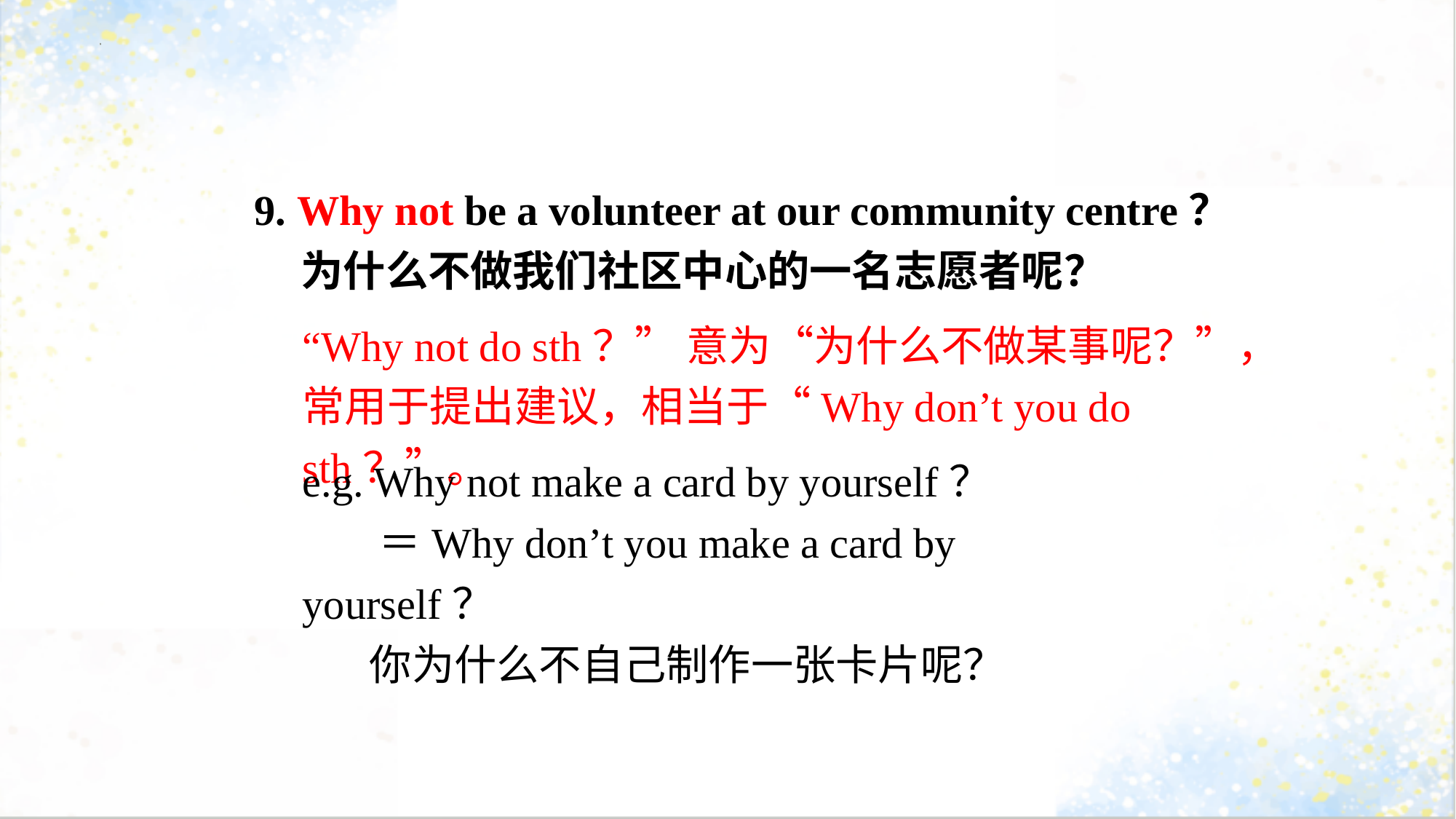

9. Why not be a volunteer at our community centre？ 为什么不做我们社区中心的一名志愿者呢？
“Why not do sth？” 意为“为什么不做某事呢？”，常用于提出建议，相当于“Why don’t you do sth？”。
e.g. Why not make a card by yourself？
       ＝Why don’t you make a card by yourself？
      你为什么不自己制作一张卡片呢？